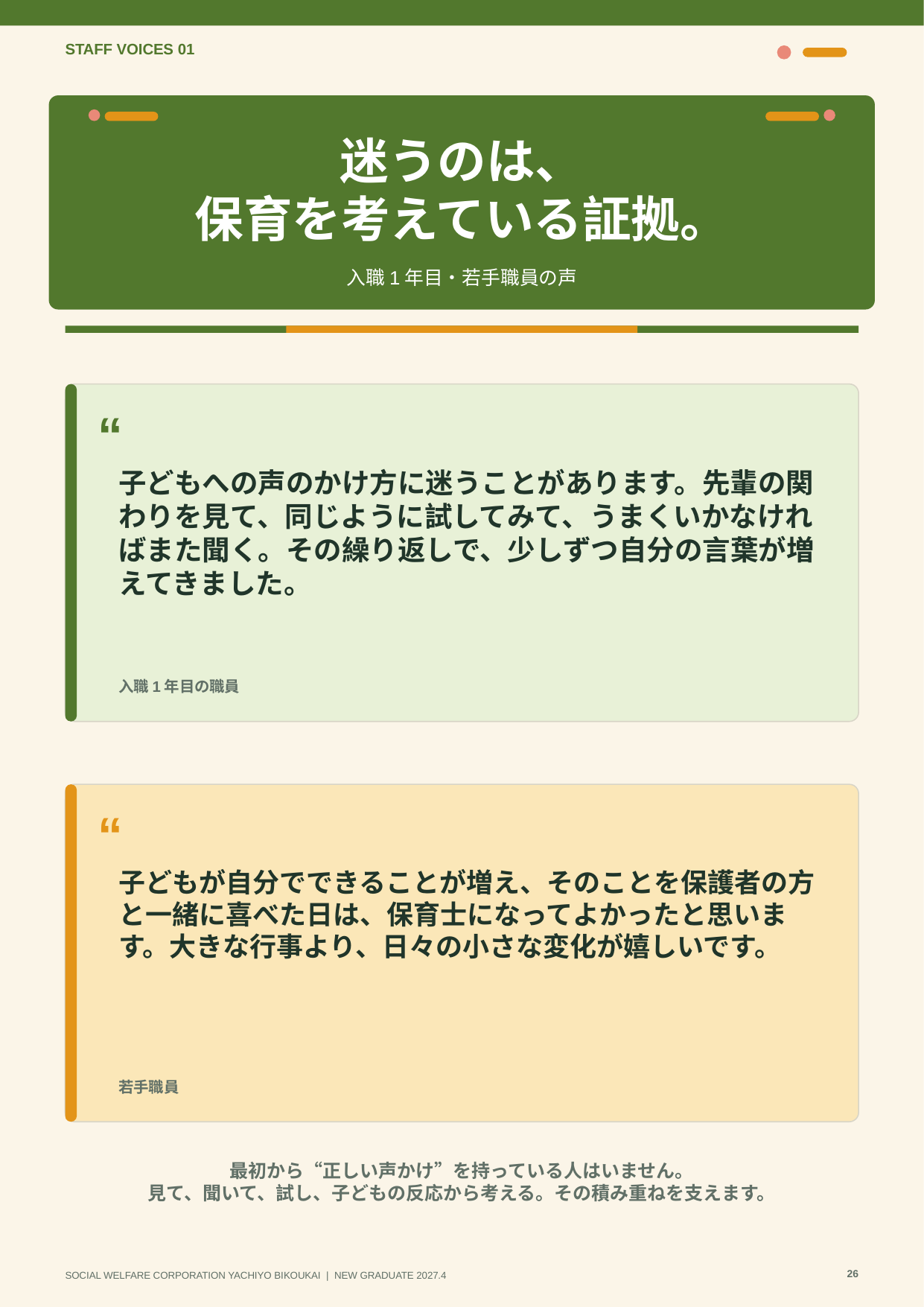

STAFF VOICES 01

迷うのは、
保育を考えている証拠。
入職1年目・若手職員の声

“
子どもへの声のかけ方に迷うことがあります。先輩の関わりを見て、同じように試してみて、うまくいかなければまた聞く。その繰り返しで、少しずつ自分の言葉が増えてきました。
入職1年目の職員

“
子どもが自分でできることが増え、そのことを保護者の方と一緒に喜べた日は、保育士になってよかったと思います。大きな行事より、日々の小さな変化が嬉しいです。
若手職員
最初から“正しい声かけ”を持っている人はいません。
見て、聞いて、試し、子どもの反応から考える。その積み重ねを支えます。
26
SOCIAL WELFARE CORPORATION YACHIYO BIKOUKAI  |  NEW GRADUATE 2027.4